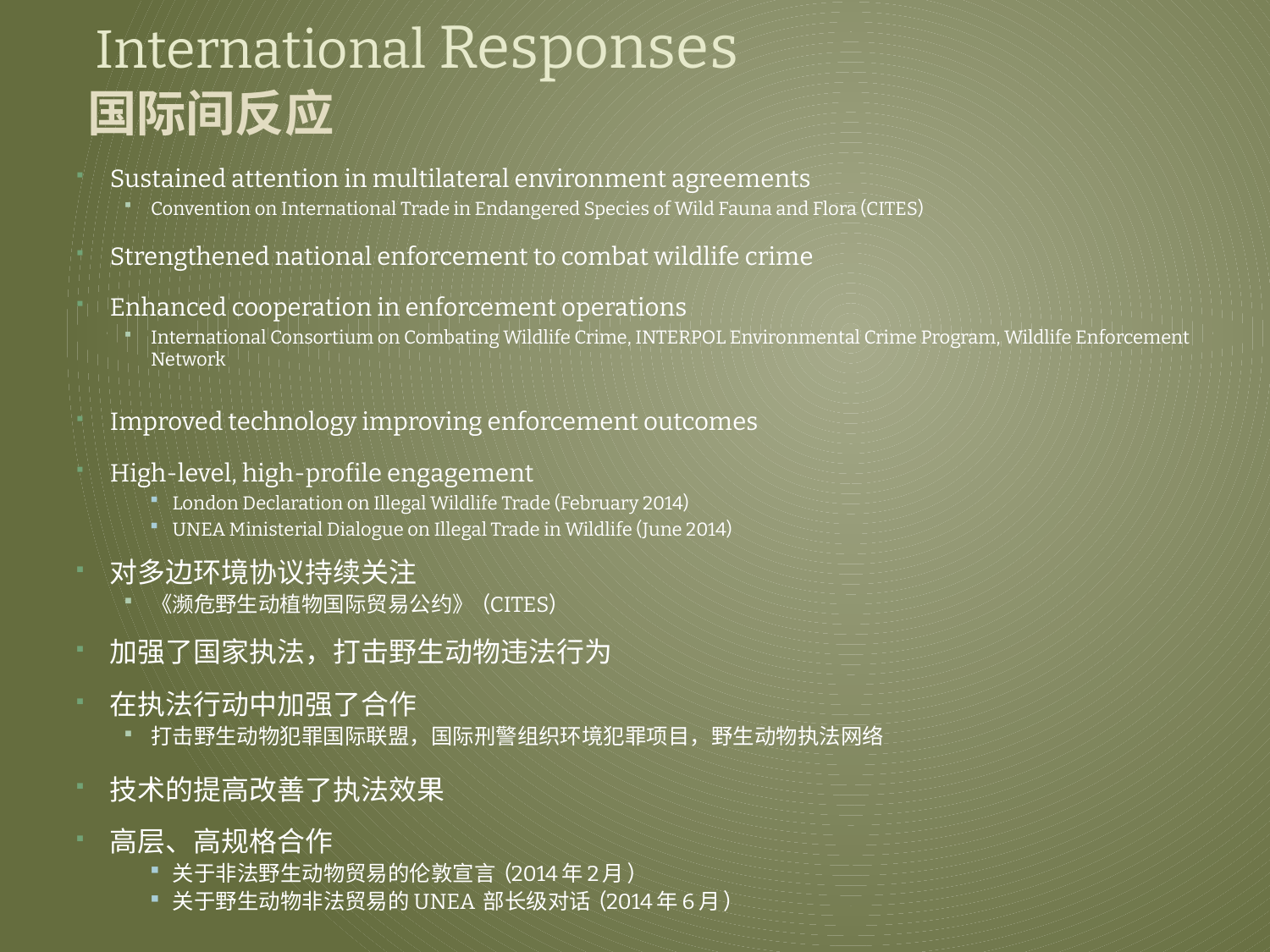

# International Responses
国际间反应
Sustained attention in multilateral environment agreements
Convention on International Trade in Endangered Species of Wild Fauna and Flora (CITES)

Strengthened national enforcement to combat wildlife crime

Enhanced cooperation in enforcement operations
International Consortium on Combating Wildlife Crime, INTERPOL Environmental Crime Program, Wildlife Enforcement Network

Improved technology improving enforcement outcomes

High-level, high-profile engagement
London Declaration on Illegal Wildlife Trade (February 2014)
UNEA Ministerial Dialogue on Illegal Trade in Wildlife (June 2014)
对多边环境协议持续关注
《濒危野生动植物国际贸易公约》 (CITES)

加强了国家执法，打击野生动物违法行为

在执法行动中加强了合作
打击野生动物犯罪国际联盟，国际刑警组织环境犯罪项目，野生动物执法网络

技术的提高改善了执法效果

高层、高规格合作
关于非法野生动物贸易的伦敦宣言 (2014年2月)
关于野生动物非法贸易的UNEA 部长级对话 (2014年6月)